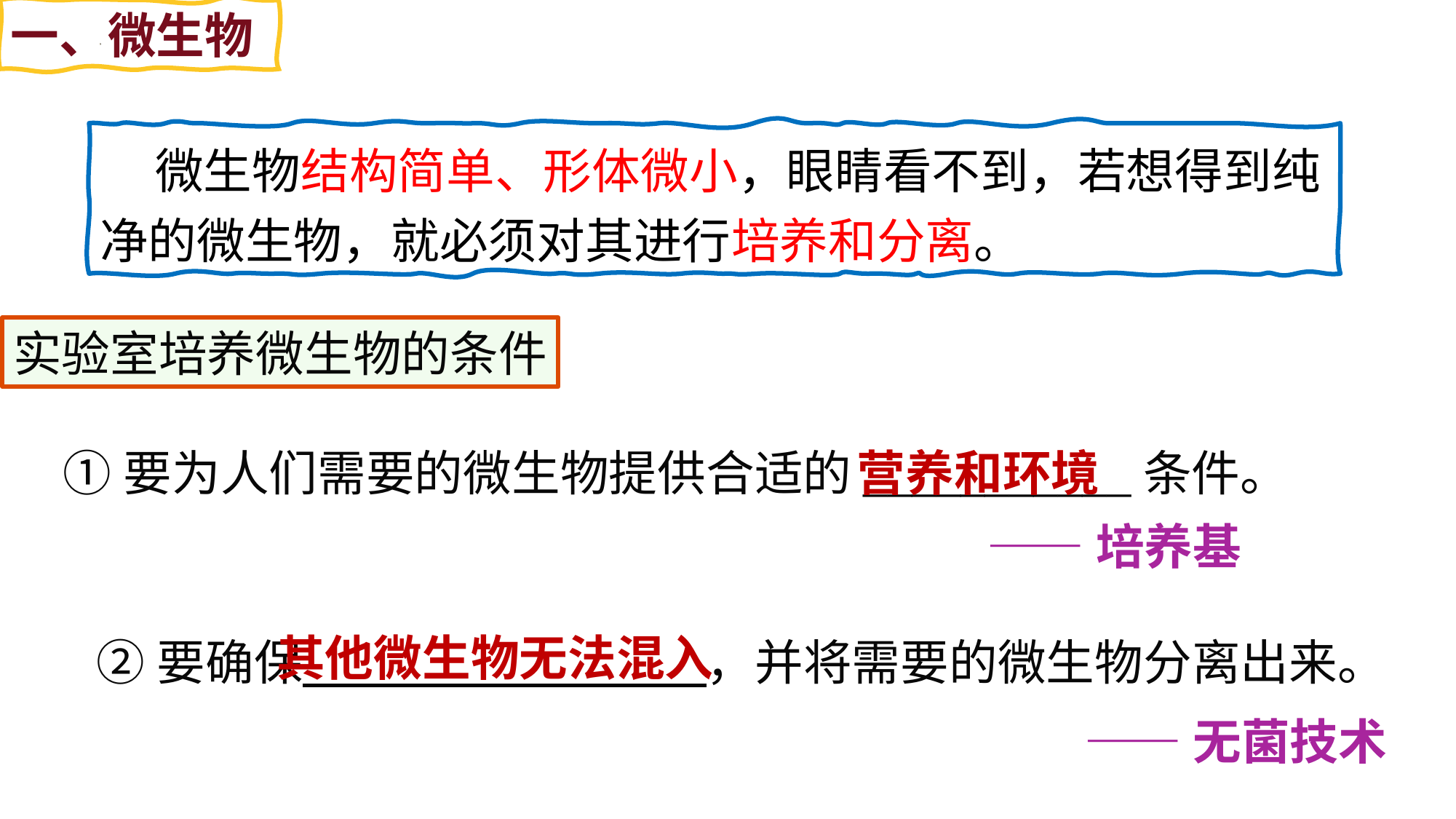

一、微生物
    微生物结构简单、形体微小，眼睛看不到，若想得到纯净的微生物，就必须对其进行培养和分离。
实验室培养微生物的条件
①要为人们需要的微生物提供合适的___________条件。
营养和环境
——培养基
其他微生物无法混入
②要确保                                     ，并将需要的微生物分离出来。
——无菌技术